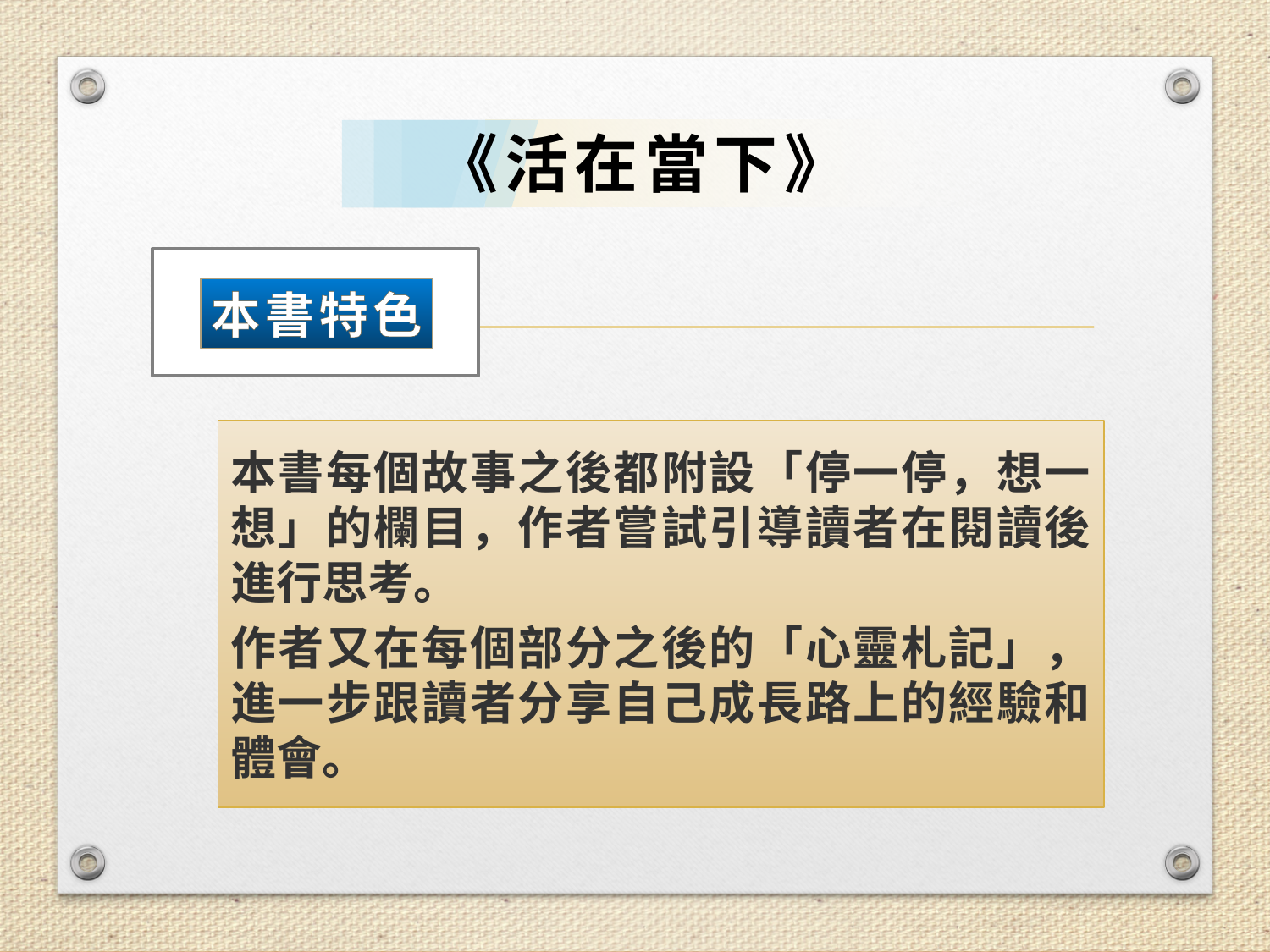

《活在當下》

本書特色

本書每個故事之後都附設「停一停，想一想」的欄目，作者嘗試引導讀者在閱讀後進行思考。
作者又在每個部分之後的「心靈札記」，進一步跟讀者分享自己成長路上的經驗和體會。